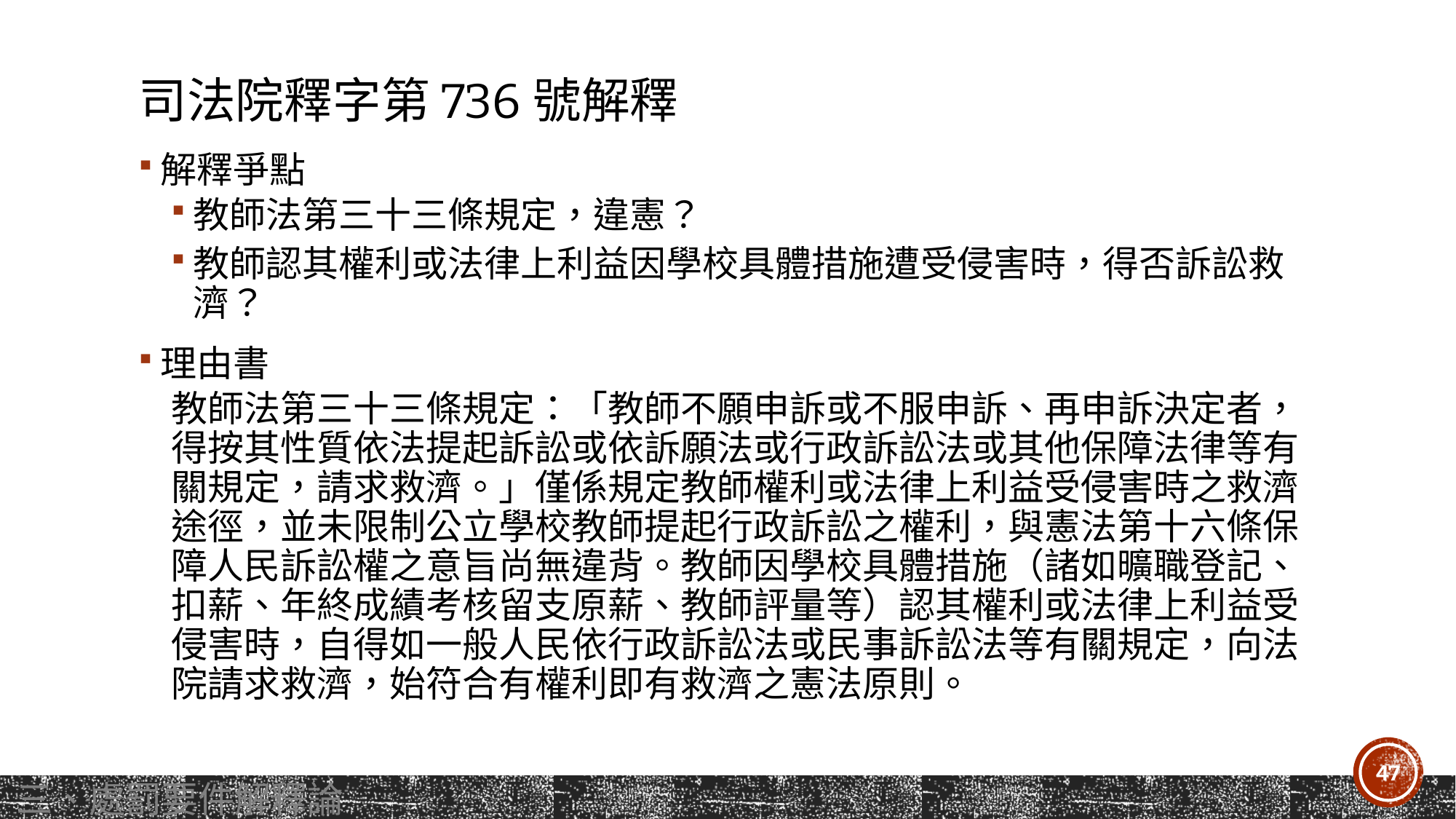

# 司法院釋字第736號解釋
解釋爭點
教師法第三十三條規定，違憲？
教師認其權利或法律上利益因學校具體措施遭受侵害時，得否訴訟救濟？
理由書
教師法第三十三條規定：「教師不願申訴或不服申訴、再申訴決定者，得按其性質依法提起訴訟或依訴願法或行政訴訟法或其他保障法律等有關規定，請求救濟。」僅係規定教師權利或法律上利益受侵害時之救濟途徑，並未限制公立學校教師提起行政訴訟之權利，與憲法第十六條保障人民訴訟權之意旨尚無違背。教師因學校具體措施（諸如曠職登記、扣薪、年終成績考核留支原薪、教師評量等）認其權利或法律上利益受侵害時，自得如一般人民依行政訴訟法或民事訴訟法等有關規定，向法院請求救濟，始符合有權利即有救濟之憲法原則。
47